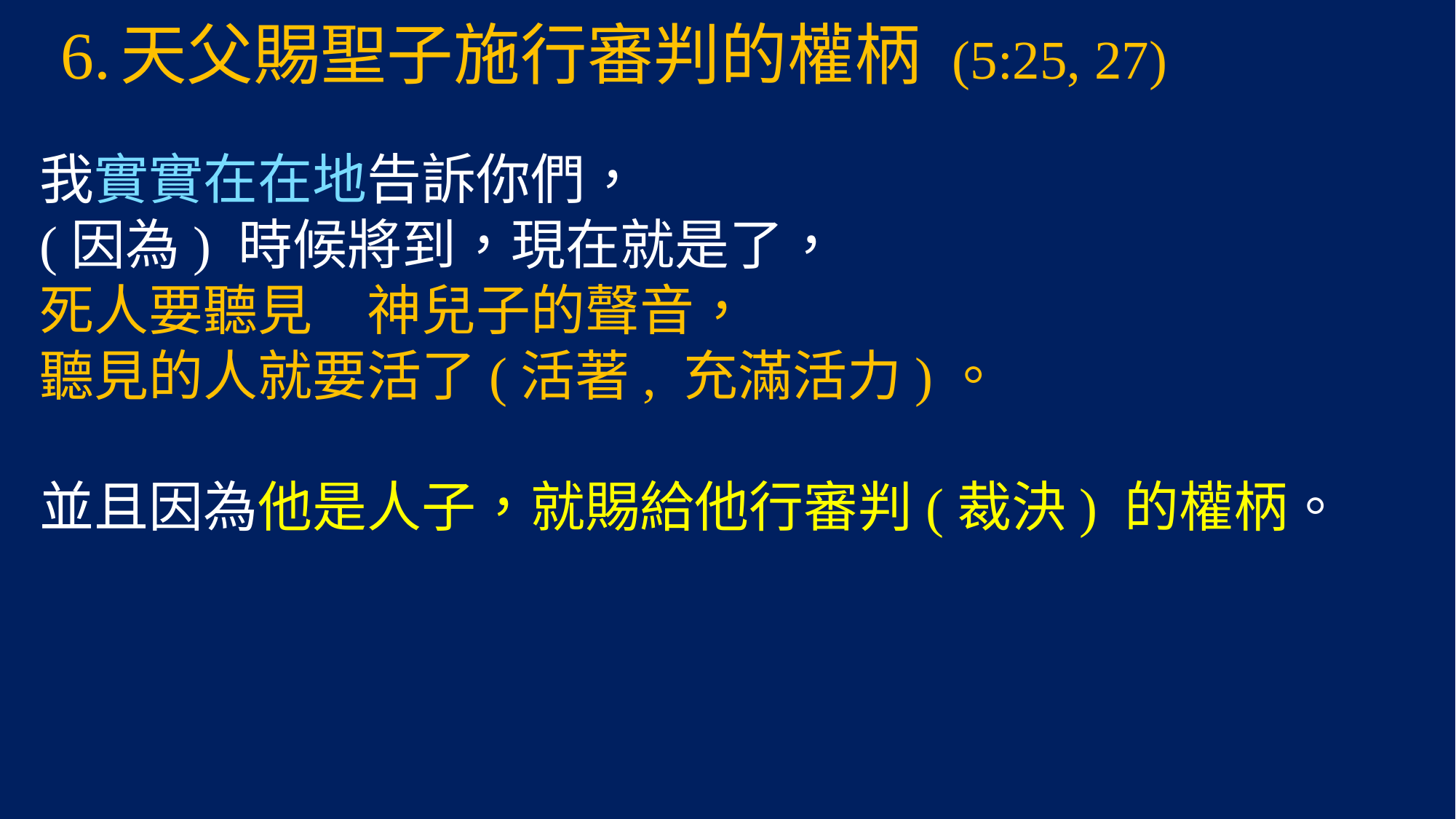

# 6.	天父賜聖子施行審判的權柄 (5:25, 27)
我實實在在地告訴你們，
(因為) 時候將到，現在就是了，
死人要聽見　神兒子的聲音，
聽見的人就要活了(活著, 充滿活力)。

並且因為他是人子，就賜給他行審判(裁決) 的權柄。